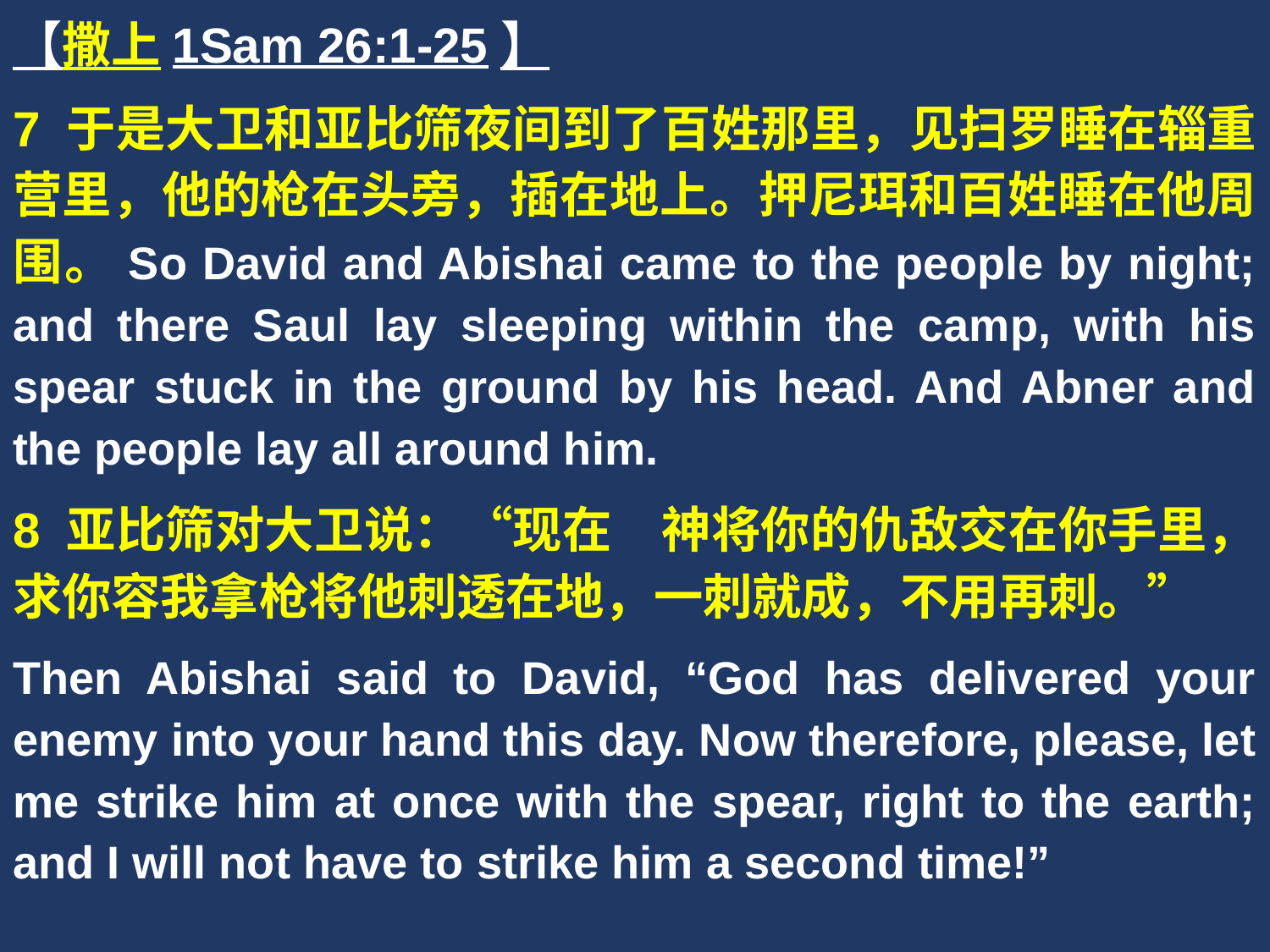

【撒上1Sam 26:1-25】
7 于是大卫和亚比筛夜间到了百姓那里，见扫罗睡在辎重营里，他的枪在头旁，插在地上。押尼珥和百姓睡在他周围。So David and Abishai came to the people by night; and there Saul lay sleeping within the camp, with his spear stuck in the ground by his head. And Abner and the people lay all around him.
8 亚比筛对大卫说：“现在　神将你的仇敌交在你手里，求你容我拿枪将他刺透在地，一刺就成，不用再刺。”
Then Abishai said to David, “God has delivered your enemy into your hand this day. Now therefore, please, let me strike him at once with the spear, right to the earth; and I will not have to strike him a second time!”